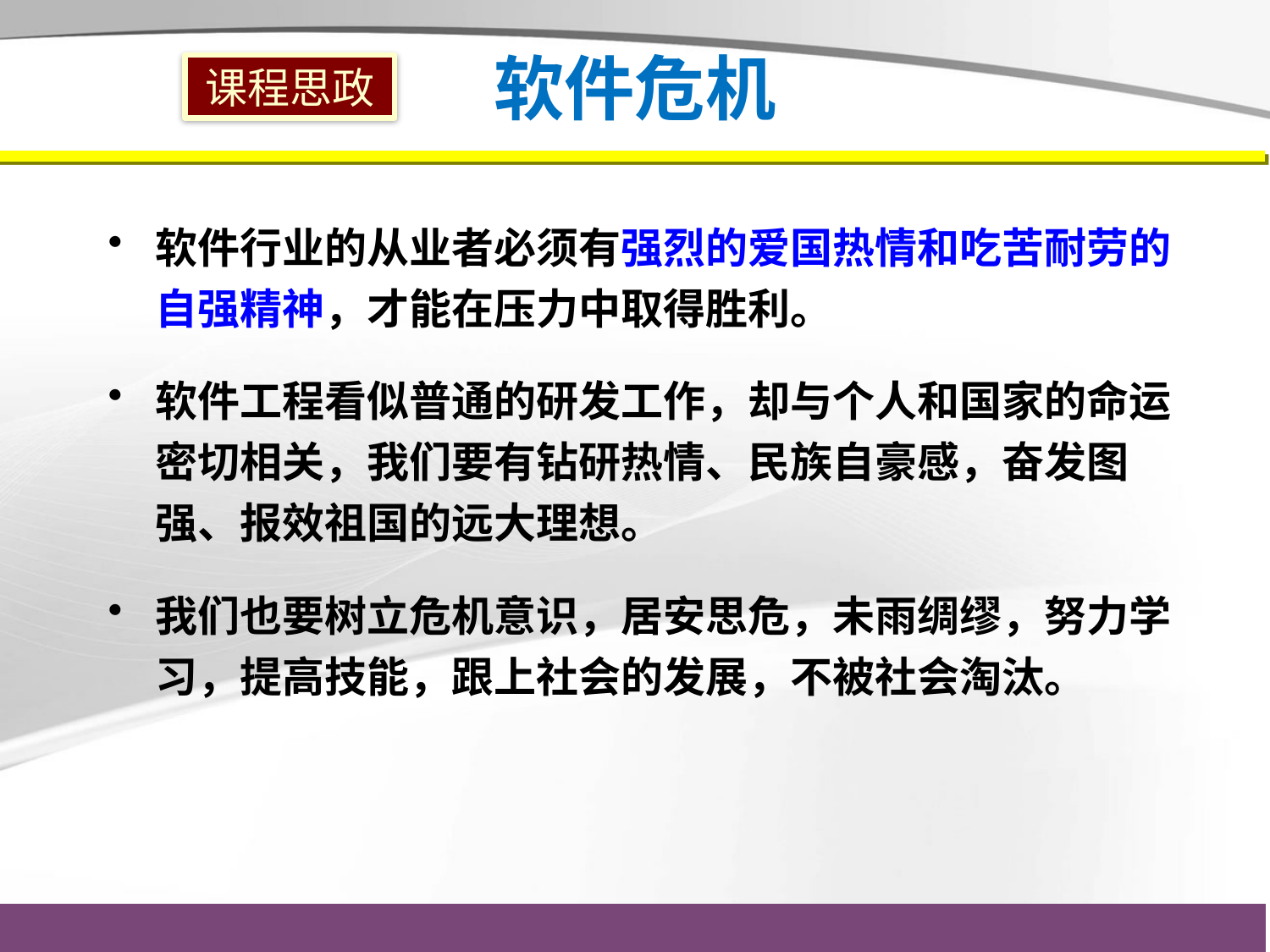

# 软件危机
课程思政
软件行业的从业者必须有强烈的爱国热情和吃苦耐劳的自强精神，才能在压力中取得胜利。
软件工程看似普通的研发工作，却与个人和国家的命运密切相关，我们要有钻研热情、民族自豪感，奋发图强、报效祖国的远大理想。
我们也要树立危机意识，居安思危，未雨绸缪，努力学习，提高技能，跟上社会的发展，不被社会淘汰。